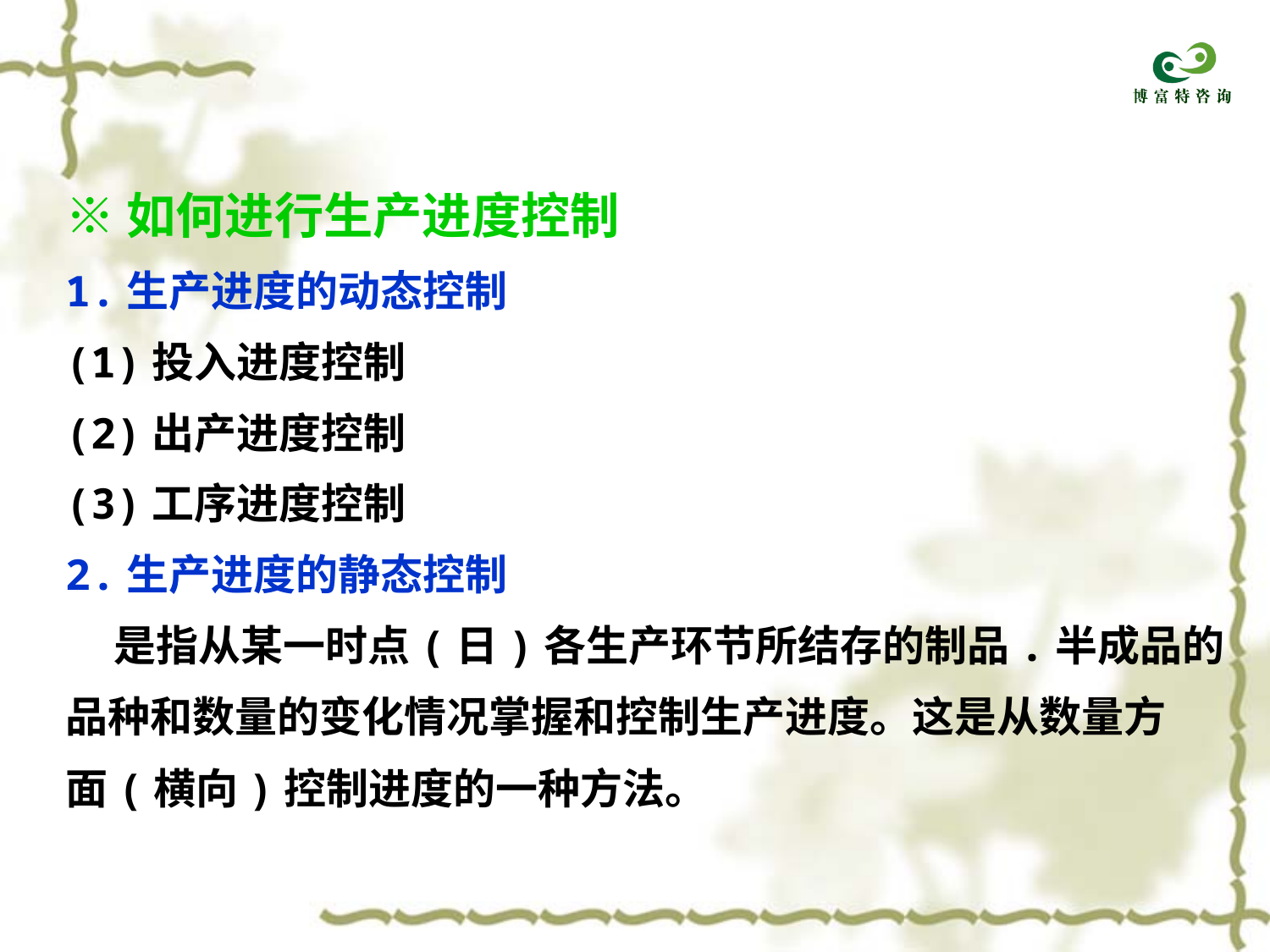

※如何进行生产进度控制
1.生产进度的动态控制
(1)投入进度控制
(2)出产进度控制
(3)工序进度控制
2.生产进度的静态控制
    是指从某一时点(日)各生产环节所结存的制品.半成品的
品种和数量的变化情况掌握和控制生产进度。这是从数量方
面(横向)控制进度的一种方法。